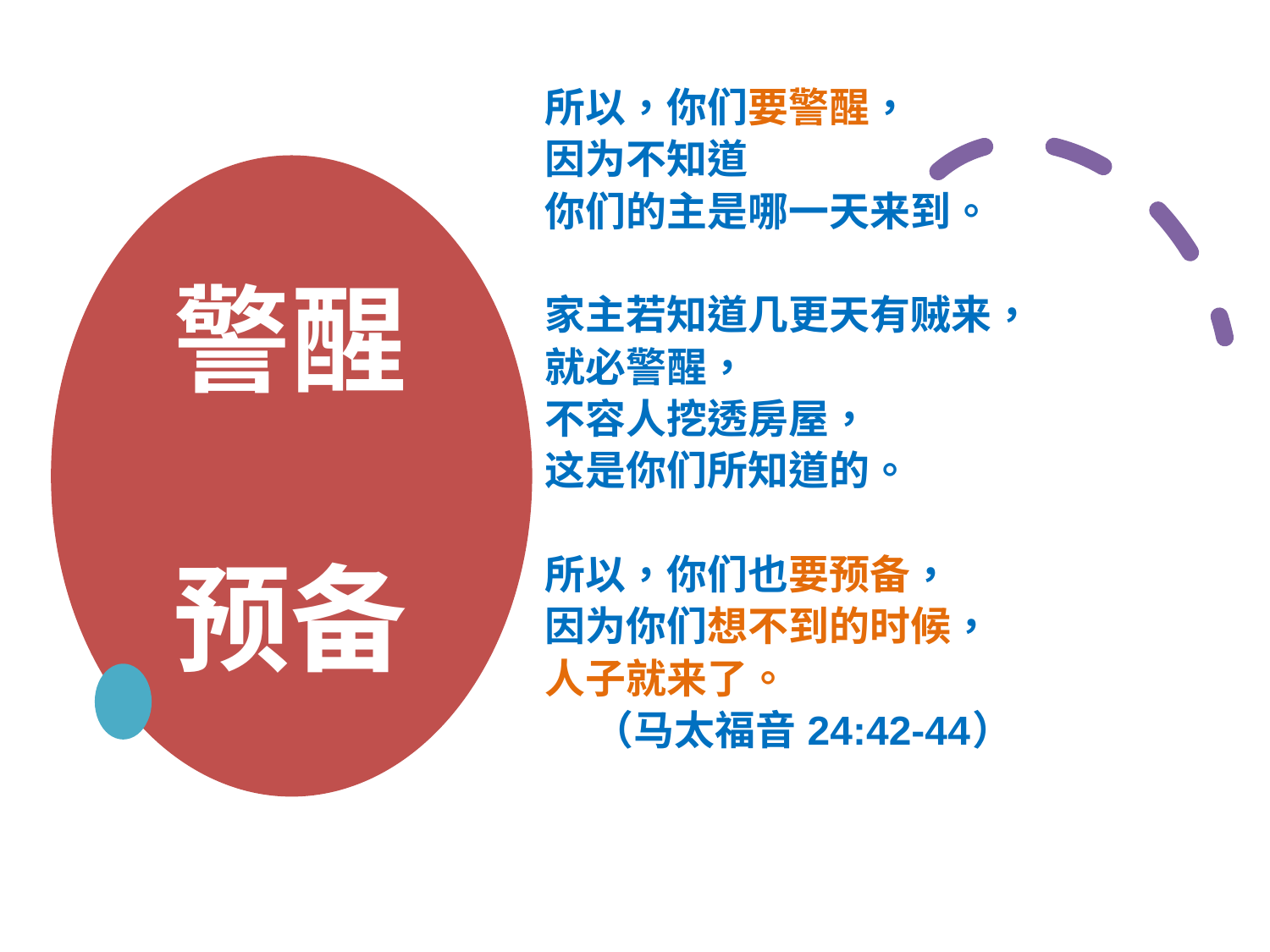

所以，你们要警醒，
因为不知道
你们的主是哪一天来到。

家主若知道几更天有贼来，
就必警醒，
不容人挖透房屋，
这是你们所知道的。

所以，你们也要预备，
因为你们想不到的时候，
人子就来了。
     （马太福音 24:42-44）

# 警醒 预备